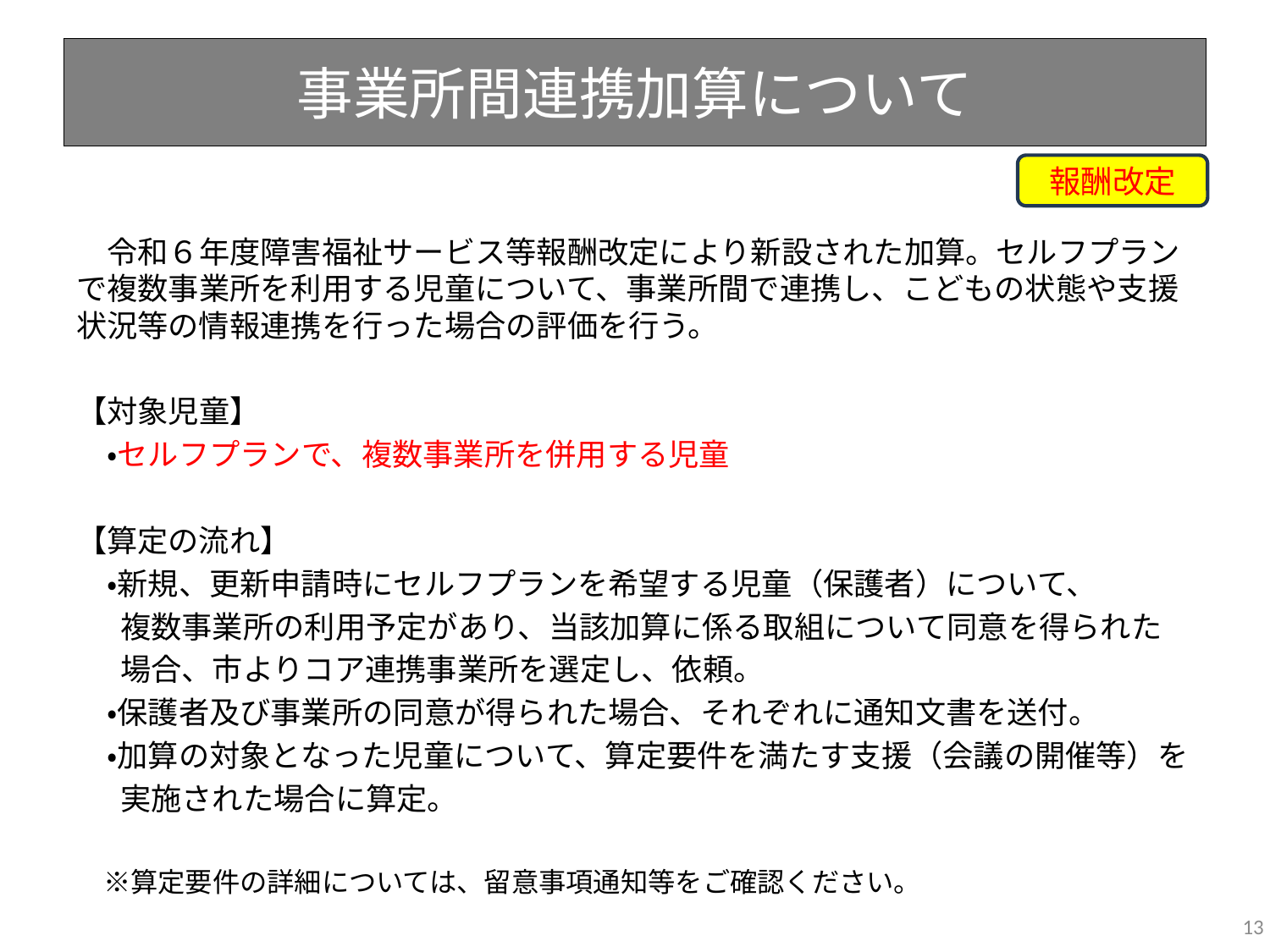

# 事業所間連携加算について
報酬改定
　令和６年度障害福祉サービス等報酬改定により新設された加算。セルフプランで複数事業所を利用する児童について、事業所間で連携し、こどもの状態や支援状況等の情報連携を行った場合の評価を行う。

【対象児童】
　・セルフプランで、複数事業所を併用する児童

【算定の流れ】
　・新規、更新申請時にセルフプランを希望する児童（保護者）について、
　  複数事業所の利用予定があり、当該加算に係る取組について同意を得られた
　  場合、市よりコア連携事業所を選定し、依頼。
　・保護者及び事業所の同意が得られた場合、それぞれに通知文書を送付。
　・加算の対象となった児童について、算定要件を満たす支援（会議の開催等）を
　  実施された場合に算定。

　※算定要件の詳細については、留意事項通知等をご確認ください。

13